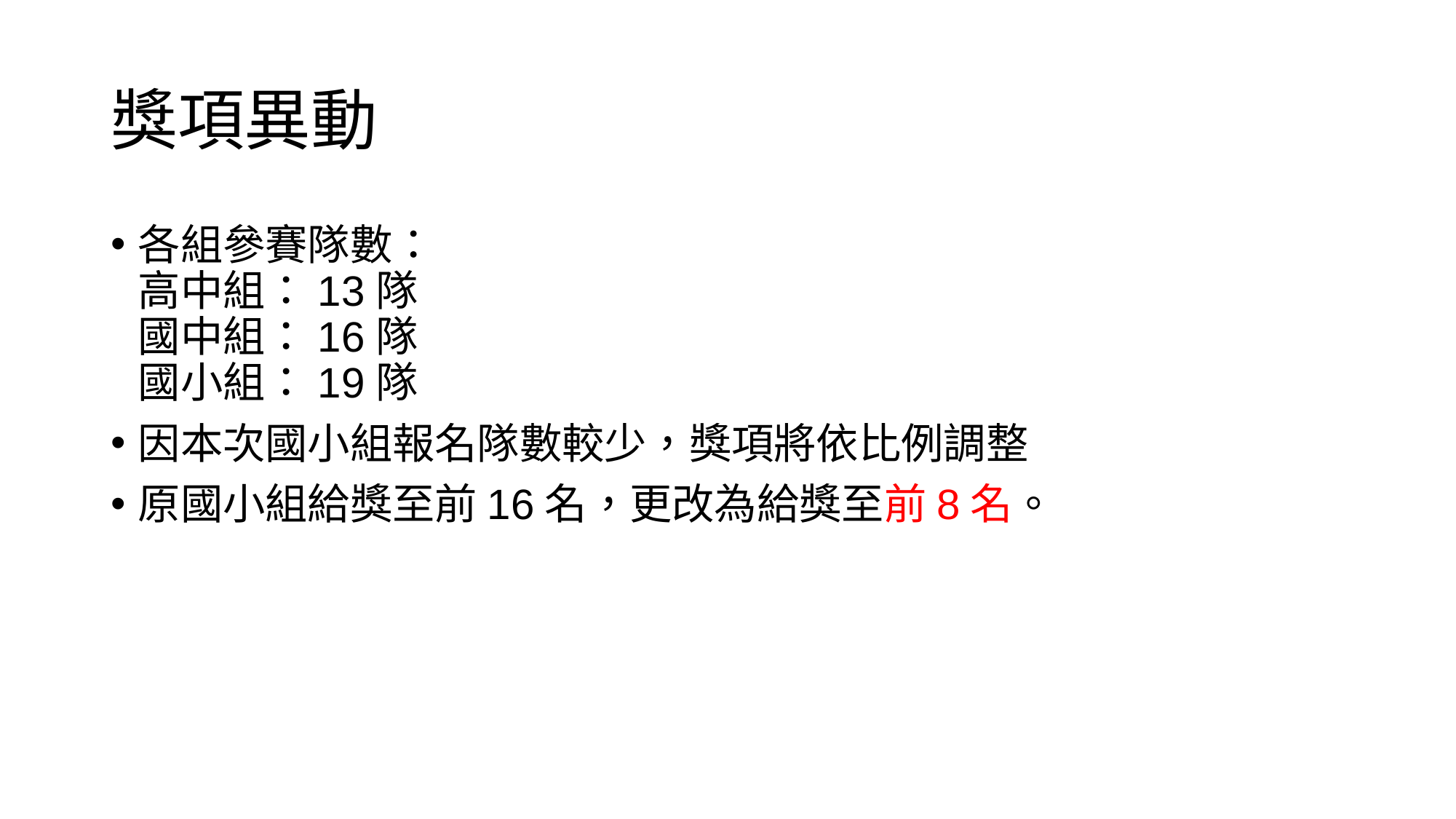

# 獎項異動
各組參賽隊數：
高中組：13隊
國中組：16隊
國小組：19隊
因本次國小組報名隊數較少，獎項將依比例調整
原國小組給獎至前16名，更改為給獎至前8名。